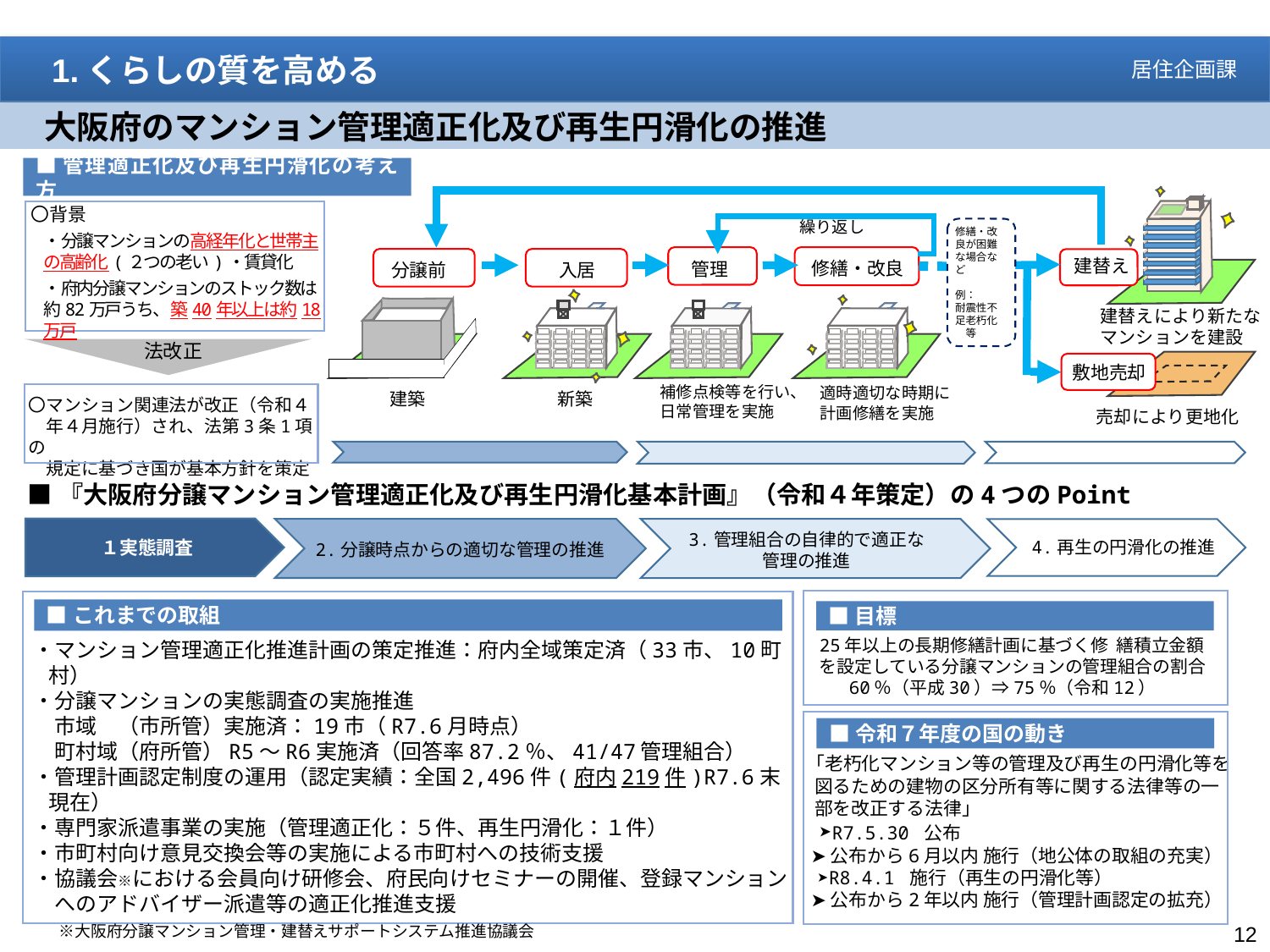

1.くらしの質を高める
居住企画課
　大阪府のマンション管理適正化及び再生円滑化の推進
■管理適正化及び再生円滑化の考え方

〇背景
・分譲マンションの高経年化と世帯主の高齢化(２つの老い)・賃貸化
・府内分譲マンションのストック数は約82万戸うち、築40年以上は約18万戸

繰り返し

修繕・改良が困難な場合など

例：
耐震性不足老朽化　等

建替え

修繕・改良
管理
分譲前
入居

建替えにより新たな
マンションを建設

法改正

敷地売却

補修点検等を行い、
日常管理を実施
適時適切な時期に
計画修繕を実施
建築
新築

〇マンション関連法が改正（令和４
　年４月施行）され、法第3条1項の
　規定に基づき国が基本方針を策定
売却により更地化

■『大阪府分譲マンション管理適正化及び再生円滑化基本計画』（令和４年策定）の4つのPoint
１実態調査

3.管理組合の自律的で適正な管理の推進
4.再生の円滑化の推進
2.分譲時点からの適切な管理の推進

■これまでの取組
・マンション管理適正化推進計画の策定推進：府内全域策定済（33市、10町村）
・分譲マンションの実態調査の実施推進
　市域　（市所管）実施済：19市（R7.6月時点）
　町村域（府所管）R5～R6実施済（回答率87.2％、41/47管理組合）
・管理計画認定制度の運用（認定実績：全国2,496件(府内219件)R7.6末現在）
・専門家派遣事業の実施（管理適正化：５件、再生円滑化：１件）
・市町村向け意見交換会等の実施による市町村への技術支援
・協議会※における会員向け研修会、府民向けセミナーの開催、登録マンション
　へのアドバイザー派遣等の適正化推進支援
　 ※大阪府分譲マンション管理・建替えサポートシステム推進協議会

■目標
25年以上の長期修繕計画に基づく修  繕積立金額
を設定している分譲マンションの管理組合の割合　60％（平成30）⇒75％（令和12）

■令和７年度の国の動き
「老朽化マンション等の管理及び再生の円滑化等を図るための建物の区分所有等に関する法律等の一部を改正する法律」
 ➤R7.5.30 公布
 ➤公布から6月以内 施行（地公体の取組の充実）
 ➤R8.4.1 施行（再生の円滑化等）
 ➤公布から2年以内 施行（管理計画認定の拡充）

12